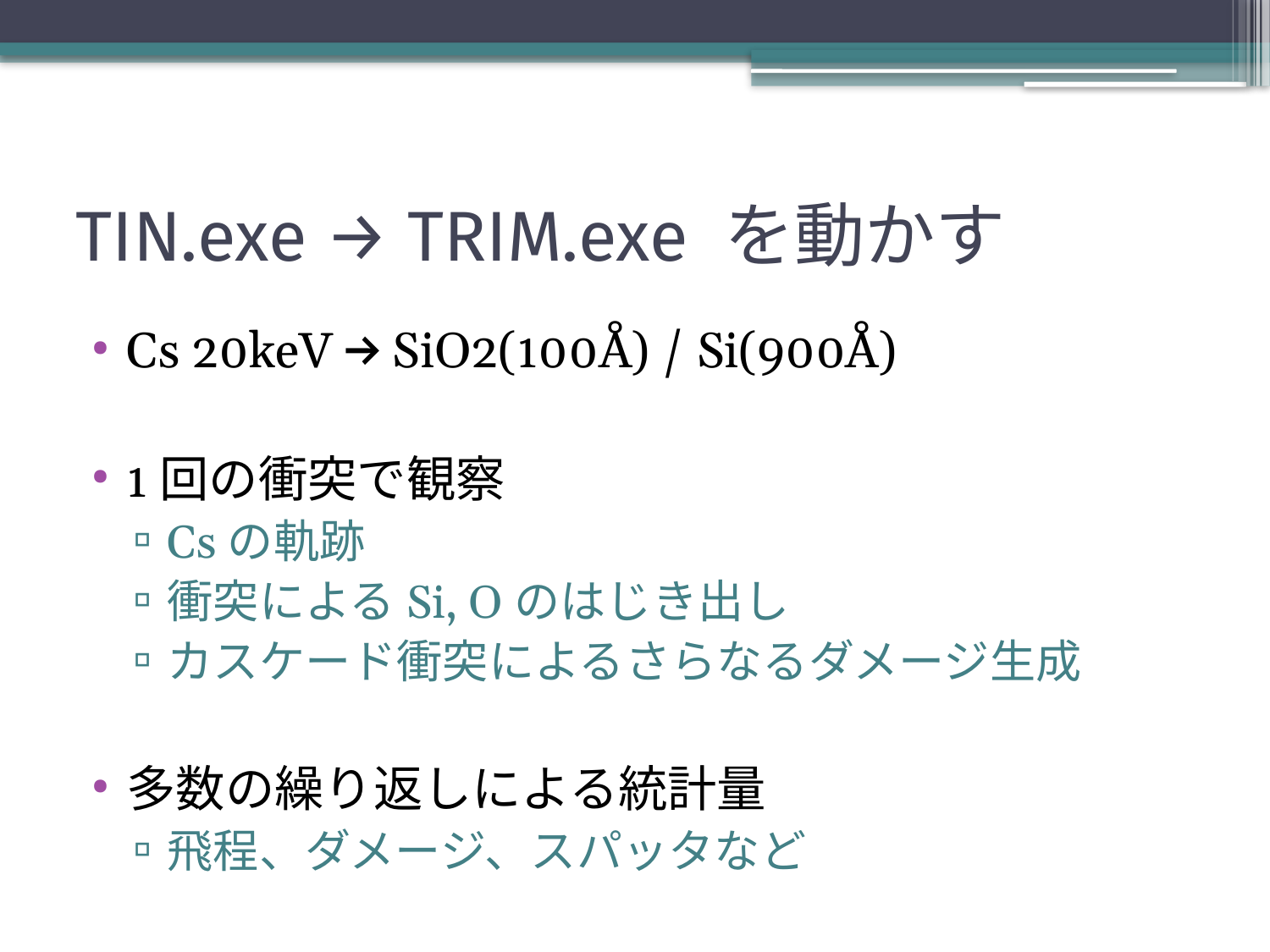

# TIN.exe → TRIM.exe を動かす
Cs 20keV → SiO2(100Å) / Si(900Å)

1回の衝突で観察
Csの軌跡
衝突によるSi, Oのはじき出し
カスケード衝突によるさらなるダメージ生成

多数の繰り返しによる統計量
飛程、ダメージ、スパッタなど